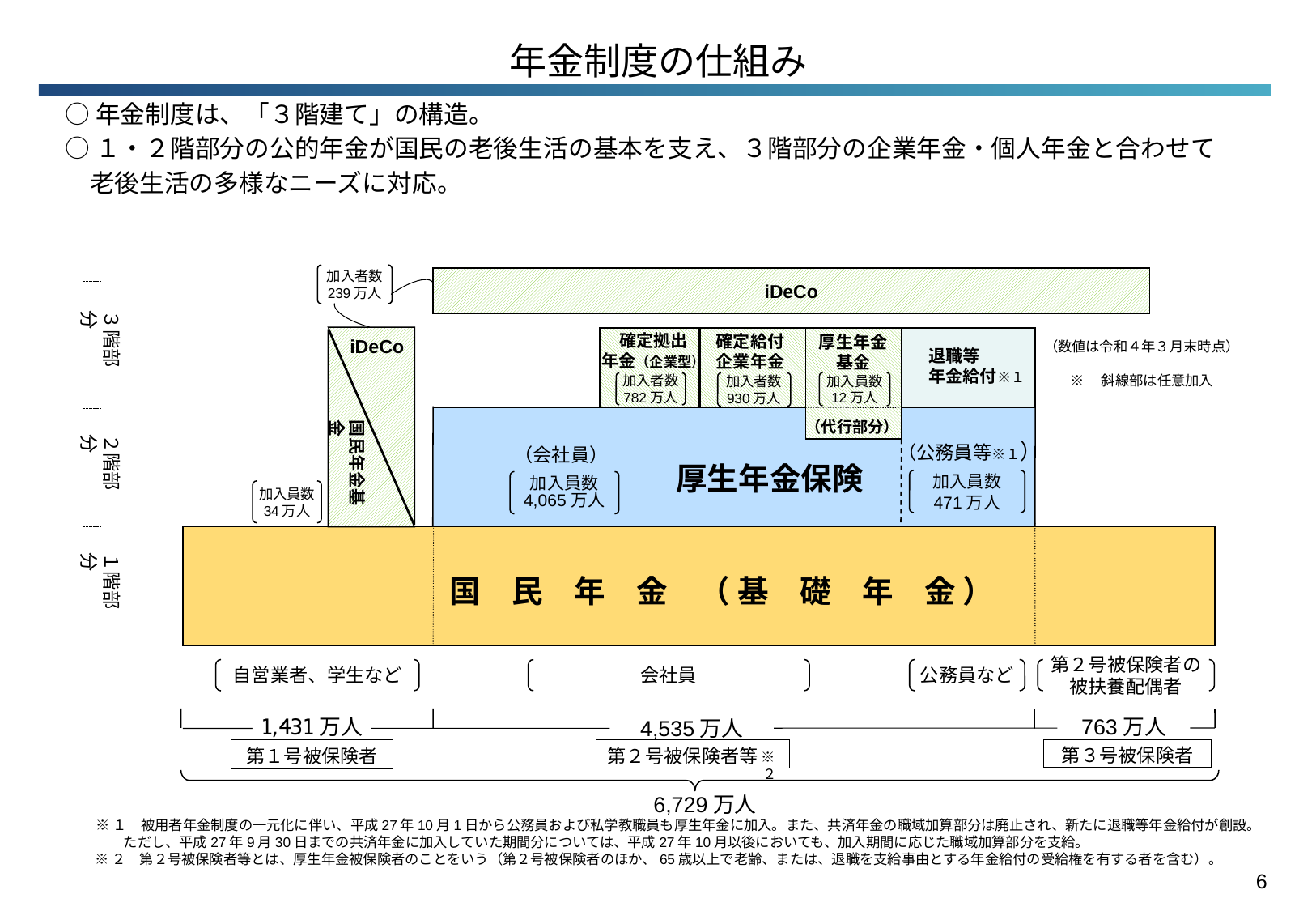

年金制度の仕組み

○年金制度は、「３階建て」の構造。
○１・２階部分の公的年金が国民の老後生活の基本を支え、３階部分の企業年金・個人年金と合わせて
　老後生活の多様なニーズに対応。

加入者数
239万人
iDeCo

３階部分

確定拠出
年金（企業型）
厚生年金基金

（代行部分）

iDeCo

確定給付
企業年金
（数値は令和４年３月末時点）

※　斜線部は任意加入
　退職等
　年金給付※１

加入員数
12万人

加入者数
782万人
加入者数
930万人

国民年金基金

２階部分
（公務員等※１）

（会社員）
厚生年金保険

加入員数
471万人

加入員数
4,065万人
加入員数
34万人

１階部分
国　民　年　金　（ 基　礎　年　金 ）
自営業者、学生など
会社員
公務員など
第２号被保険者の
被扶養配偶者

1,431万人
763万人
4,535万人
第１号被保険者
第２号被保険者等
第３号被保険者
※２
6,729万人

※１　被用者年金制度の一元化に伴い、平成27年10月1日から公務員および私学教職員も厚生年金に加入。また、共済年金の職域加算部分は廃止され、新たに退職等年金給付が創設。
　　ただし、平成27年9月30日までの共済年金に加入していた期間分については、平成27年10月以後においても、加入期間に応じた職域加算部分を支給。
※２　第２号被保険者等とは、厚生年金被保険者のことをいう（第２号被保険者のほか、65歳以上で老齢、または、退職を支給事由とする年金給付の受給権を有する者を含む）。
6